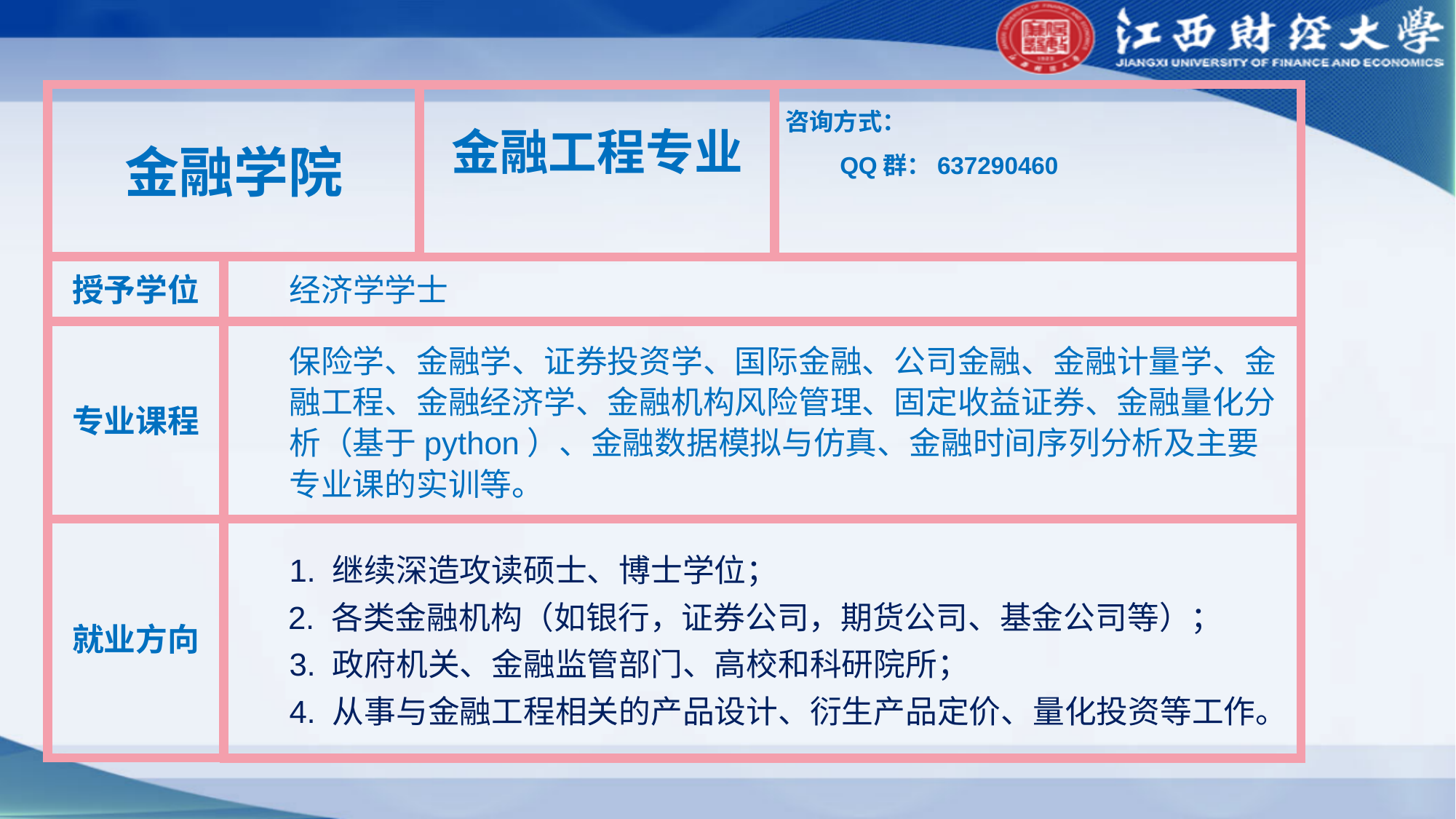

金融学院

金融工程专业

咨询方式：
QQ群：637290460
授予学位
经济学学士
专业课程
保险学、金融学、证券投资学、国际金融、公司金融、金融计量学、金融工程、金融经济学、金融机构风险管理、固定收益证券、金融量化分析（基于python）、金融数据模拟与仿真、金融时间序列分析及主要专业课的实训等。
就业方向
1. 继续深造攻读硕士、博士学位；
      2. 各类金融机构（如银行，证券公司，期货公司、基金公司等）；
3. 政府机关、金融监管部门、高校和科研院所；
4. 从事与金融工程相关的产品设计、衍生产品定价、量化投资等工作。